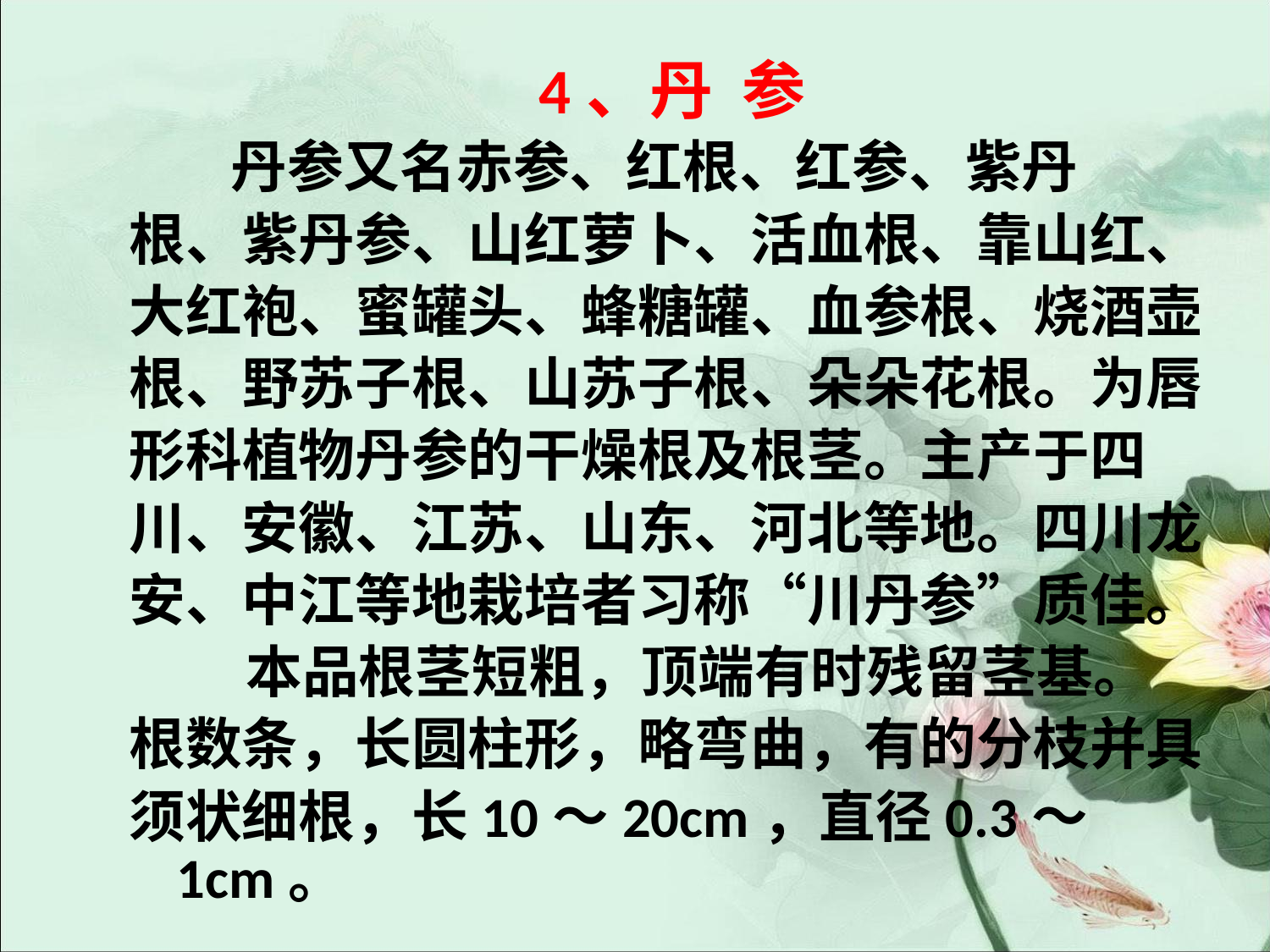

#
4、丹  参
        丹参又名赤参、红根、红参、紫丹
根、紫丹参、山红萝卜、活血根、靠山红、
大红袍、蜜罐头、蜂糖罐、血参根、烧酒壶
根、野苏子根、山苏子根、朵朵花根。为唇
形科植物丹参的干燥根及根茎。主产于四
川、安徽、江苏、山东、河北等地。四川龙
安、中江等地栽培者习称“川丹参”质佳。
        本品根茎短粗，顶端有时残留茎基。
根数条，长圆柱形，略弯曲，有的分枝并具
须状细根，长10～20cm，直径0.3～1cm。